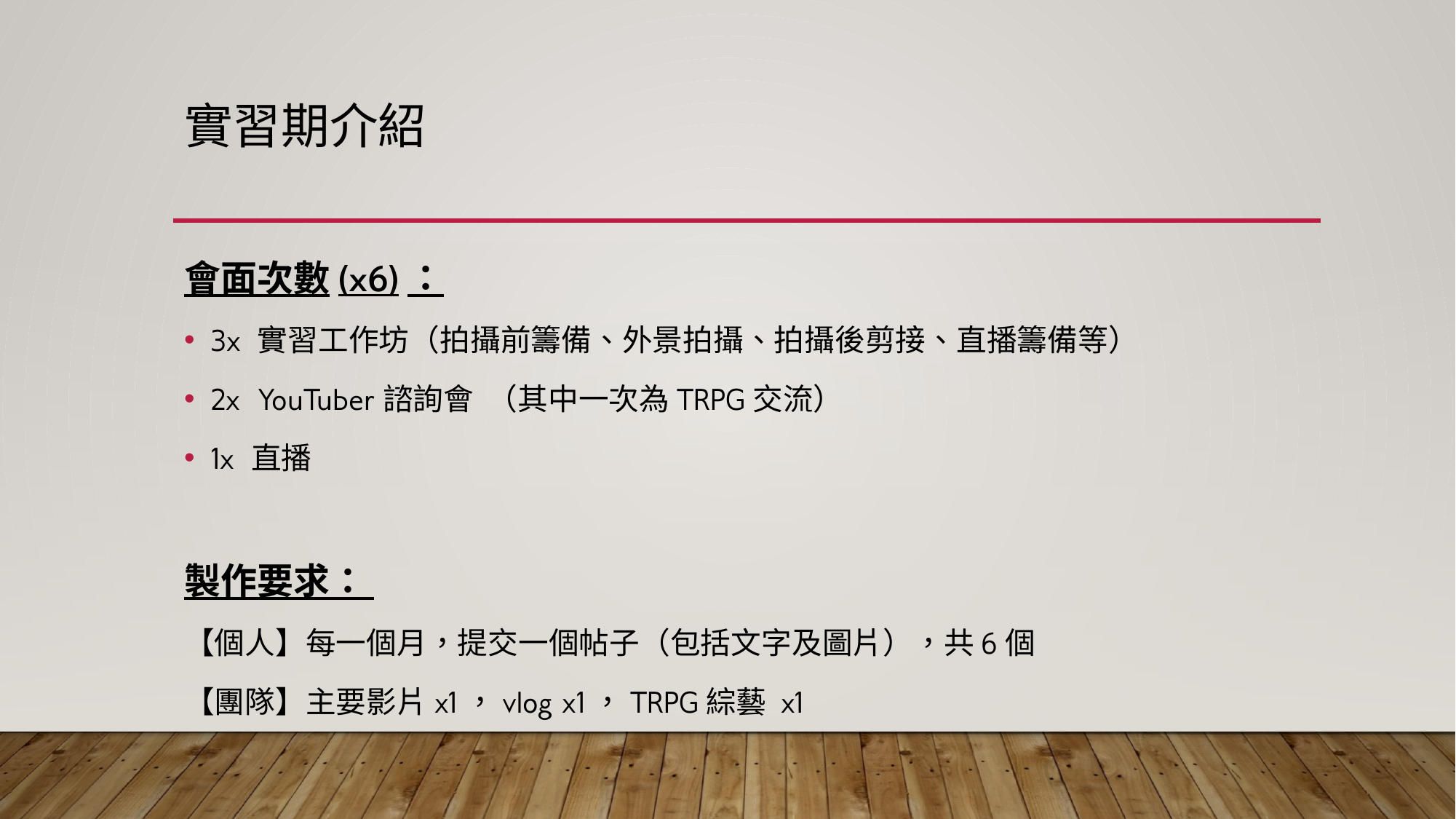

# 實習期介紹
會面次數(x6)：
3x 實習工作坊（拍攝前籌備、外景拍攝、拍攝後剪接、直播籌備等）
2x  YouTuber諮詢會  （其中一次為TRPG交流）
1x 直播

製作要求：
【個人】每一個月，提交一個帖子（包括文字及圖片），共6個
【團隊】主要影片x1，vlog x1，TRPG綜藝 x1